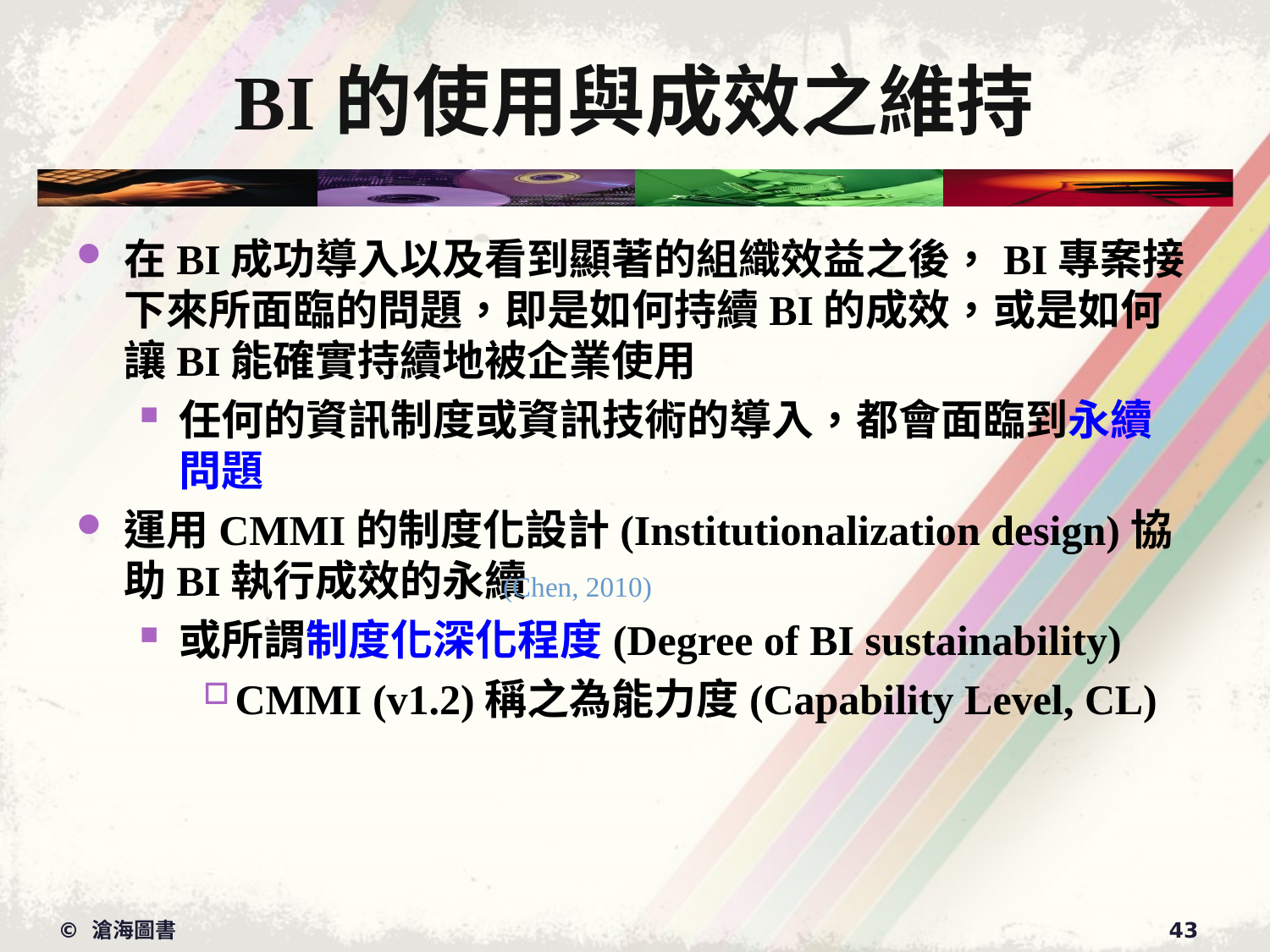

# BI的使用與成效之維持
在BI成功導入以及看到顯著的組織效益之後，BI專案接下來所面臨的問題，即是如何持續BI的成效，或是如何讓BI能確實持續地被企業使用
任何的資訊制度或資訊技術的導入，都會面臨到永續問題
運用CMMI的制度化設計(Institutionalization design)協助BI執行成效的永續
或所謂制度化深化程度(Degree of BI sustainability)
CMMI (v1.2)稱之為能力度(Capability Level, CL)
(Chen, 2010)
© 滄海圖書
43